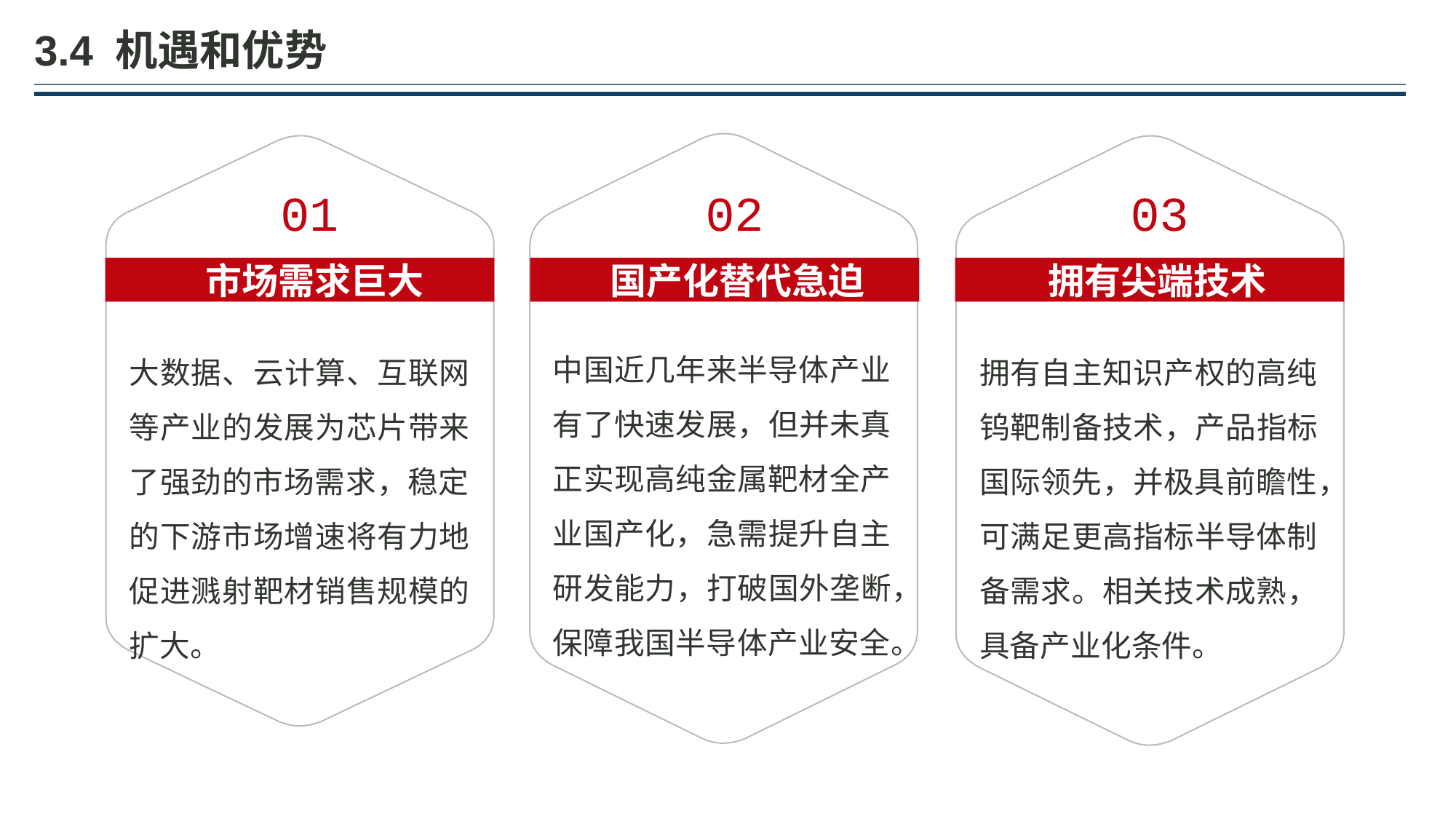

3.4 机遇和优势

01
02
03
市场需求巨大
国产化替代急迫
拥有尖端技术
中国近几年来半导体产业 有了快速发展，但并未真 正实现高纯金属靶材全产 业国产化，急需提升自主 研发能力，打破国外垄断， 保障我国半导体产业安全。
大数据、云计算、互联网 等产业的发展为芯片带来 了强劲的市场需求，稳定 的下游市场增速将有力地 促进溅射靶材销售规模的 扩大。
拥有自主知识产权的高纯 钨靶制备技术，产品指标 国际领先，并极具前瞻性， 可满足更高指标半导体制 备需求。相关技术成熟， 具备产业化条件。